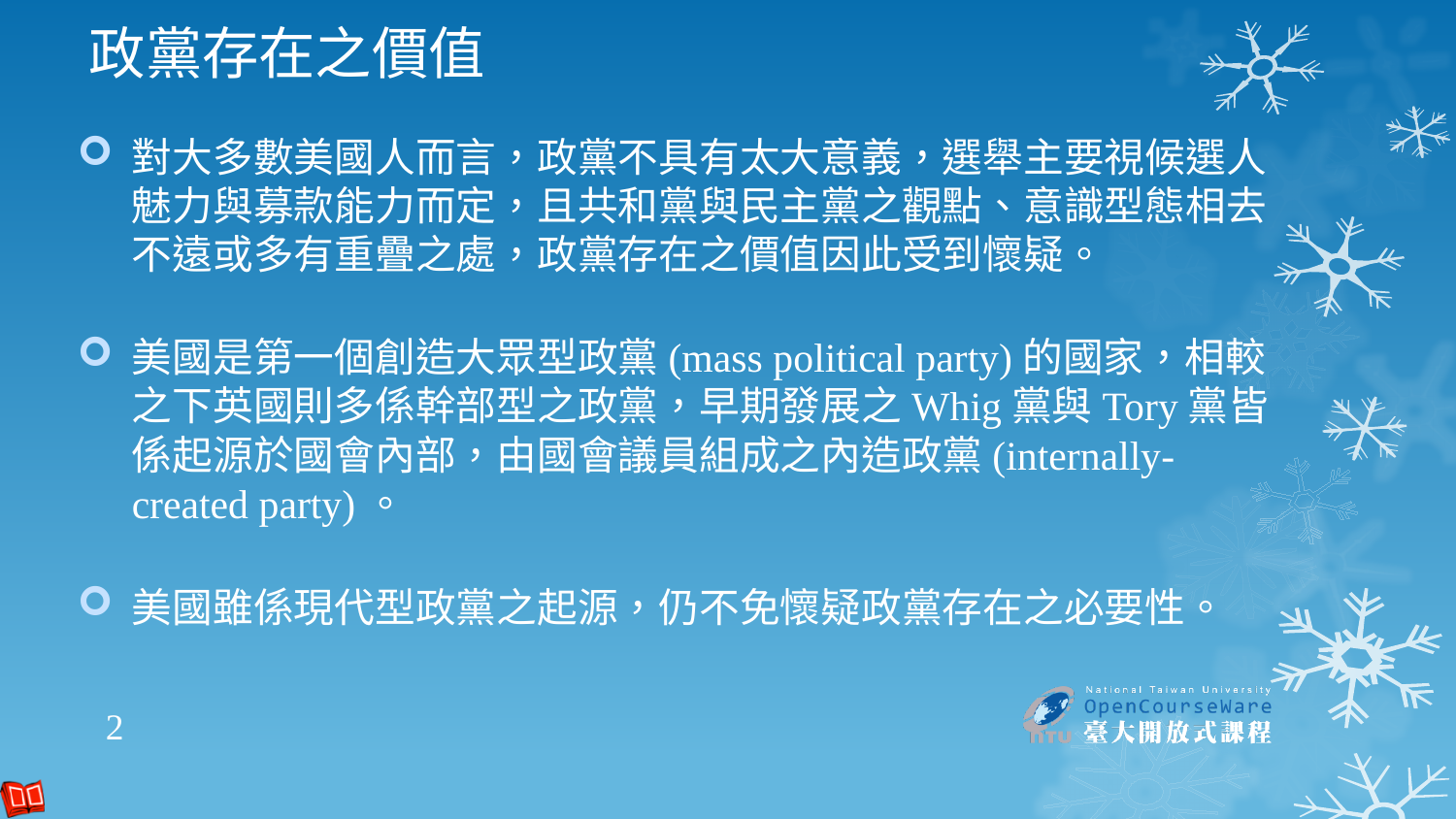

# 政黨存在之價值
對大多數美國人而言，政黨不具有太大意義，選舉主要視候選人魅力與募款能力而定，且共和黨與民主黨之觀點、意識型態相去不遠或多有重疊之處，政黨存在之價值因此受到懷疑。

美國是第一個創造大眾型政黨(mass political party)的國家，相較之下英國則多係幹部型之政黨，早期發展之Whig黨與Tory黨皆係起源於國會內部，由國會議員組成之內造政黨(internally-created party)。

美國雖係現代型政黨之起源，仍不免懷疑政黨存在之必要性。

2